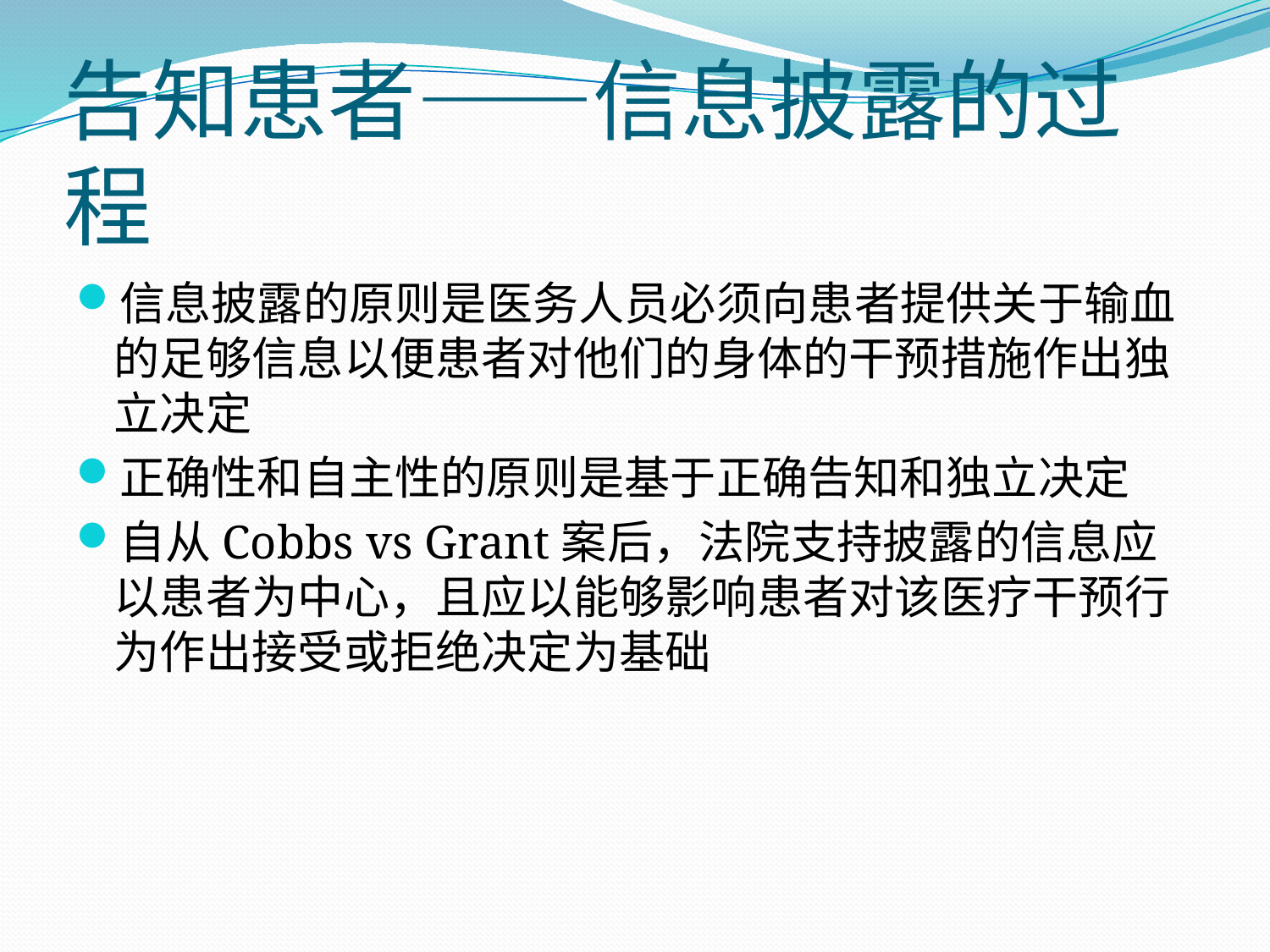

# 告知患者——信息披露的过程
信息披露的原则是医务人员必须向患者提供关于输血的足够信息以便患者对他们的身体的干预措施作出独立决定
正确性和自主性的原则是基于正确告知和独立决定
自从Cobbs vs Grant案后，法院支持披露的信息应以患者为中心，且应以能够影响患者对该医疗干预行为作出接受或拒绝决定为基础